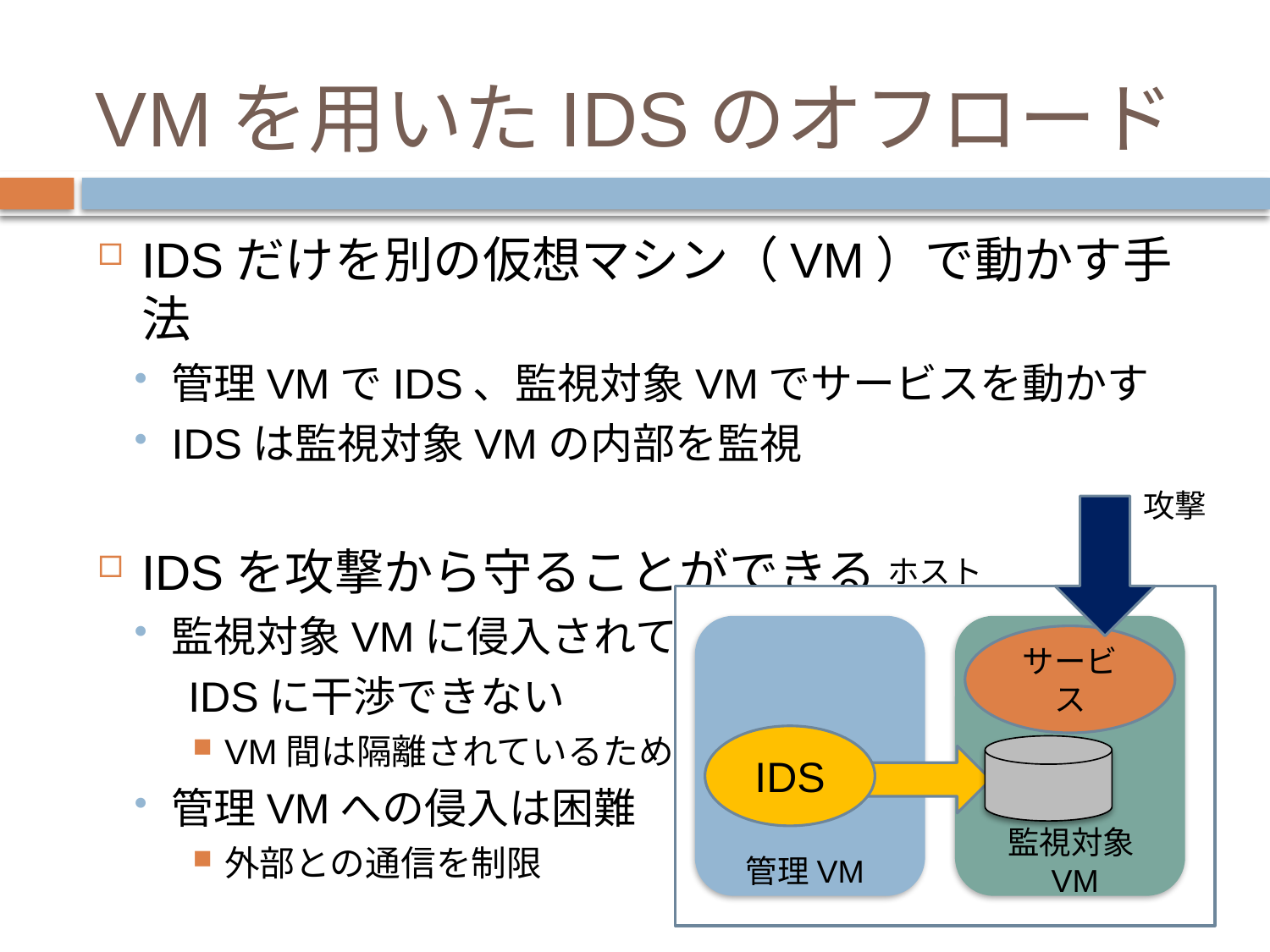

# VMを用いたIDSのオフロード
IDSだけを別の仮想マシン（VM）で動かす手法
管理VMでIDS、監視対象VMでサービスを動かす
IDSは監視対象VMの内部を監視

IDSを攻撃から守ることができる
監視対象VMに侵入されても
　IDSに干渉できない
VM間は隔離されているため
管理VMへの侵入は困難
外部との通信を制限
攻撃

ホスト

サービス
IDS

監視対象VM
管理VM